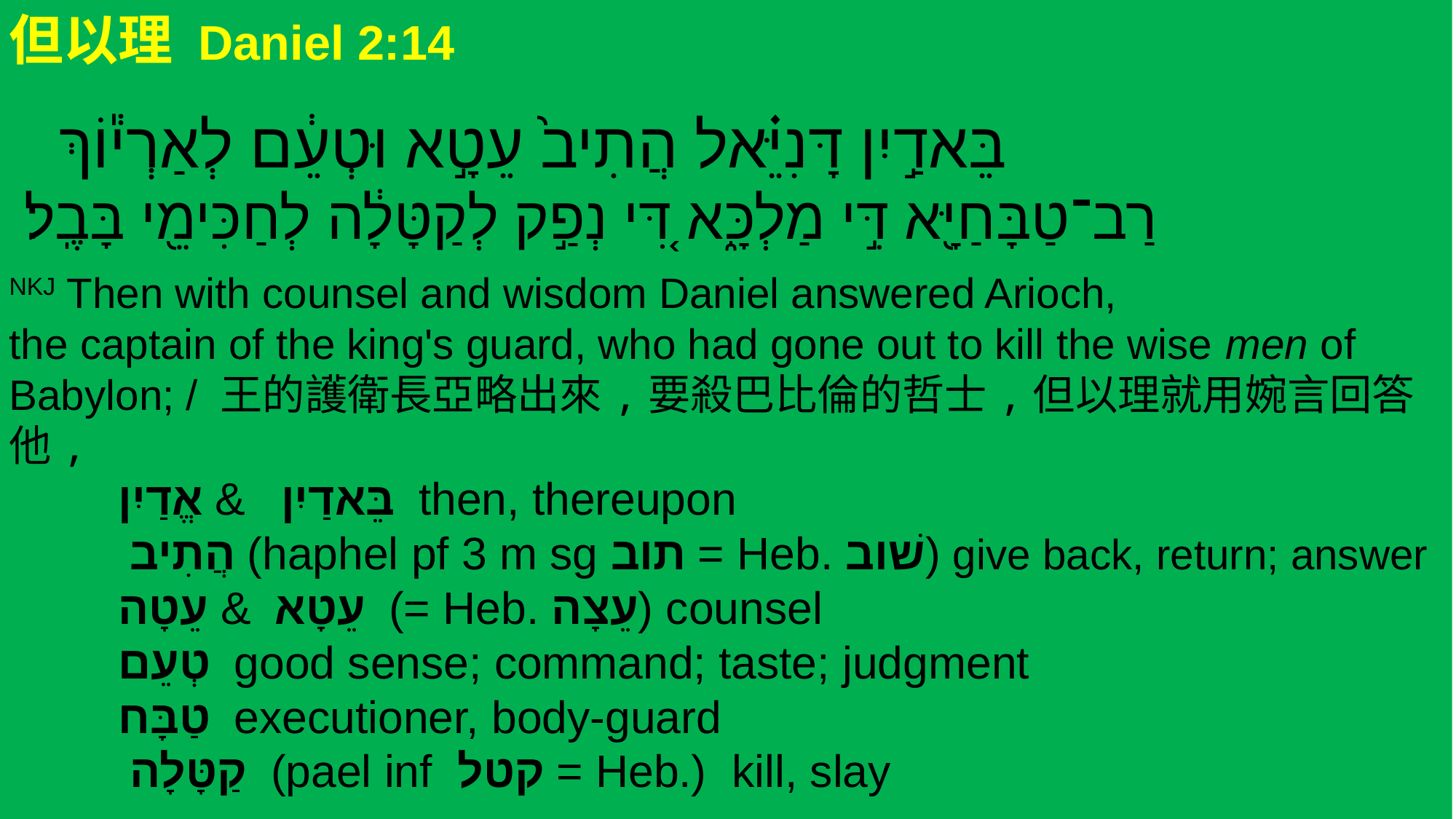

但以理 Daniel 2:14

   בֵּאדַ֣יִן דָּנִיֵּ֗אל הֲתִיב֙ עֵטָ֣א וּטְעֵ֔ם לְאַרְי֕וֹךְ
 רַב־טַבָּחַיָּ֖א דִּ֣י מַלְכָּ֑א דִּ֚י נְפַ֣ק לְקַטָּלָ֔ה לְחַכִּימֵ֖י בָּבֶֽל׃

NKJ Then with counsel and wisdom Daniel answered Arioch,
the captain of the king's guard, who had gone out to kill the wise men of Babylon; / 王的護衛長亞略出來,要殺巴比倫的哲士,但以理就用婉言回答他,
	בֵּאדַיִן   & אֱדַיִן  then, thereupon
	 הֲתִיב (haphel pf 3 m sg תוב = Heb. שׁוב) give back, return; answer
	עֵטָא  & עֵטָה  (= Heb. עֵצָה) counsel
	טְעֵם  good sense; command; taste; judgment
	טַבָּח  executioner, body-guard
	 קַטָּלָה  (pael inf  קטל = Heb.)  kill, slay